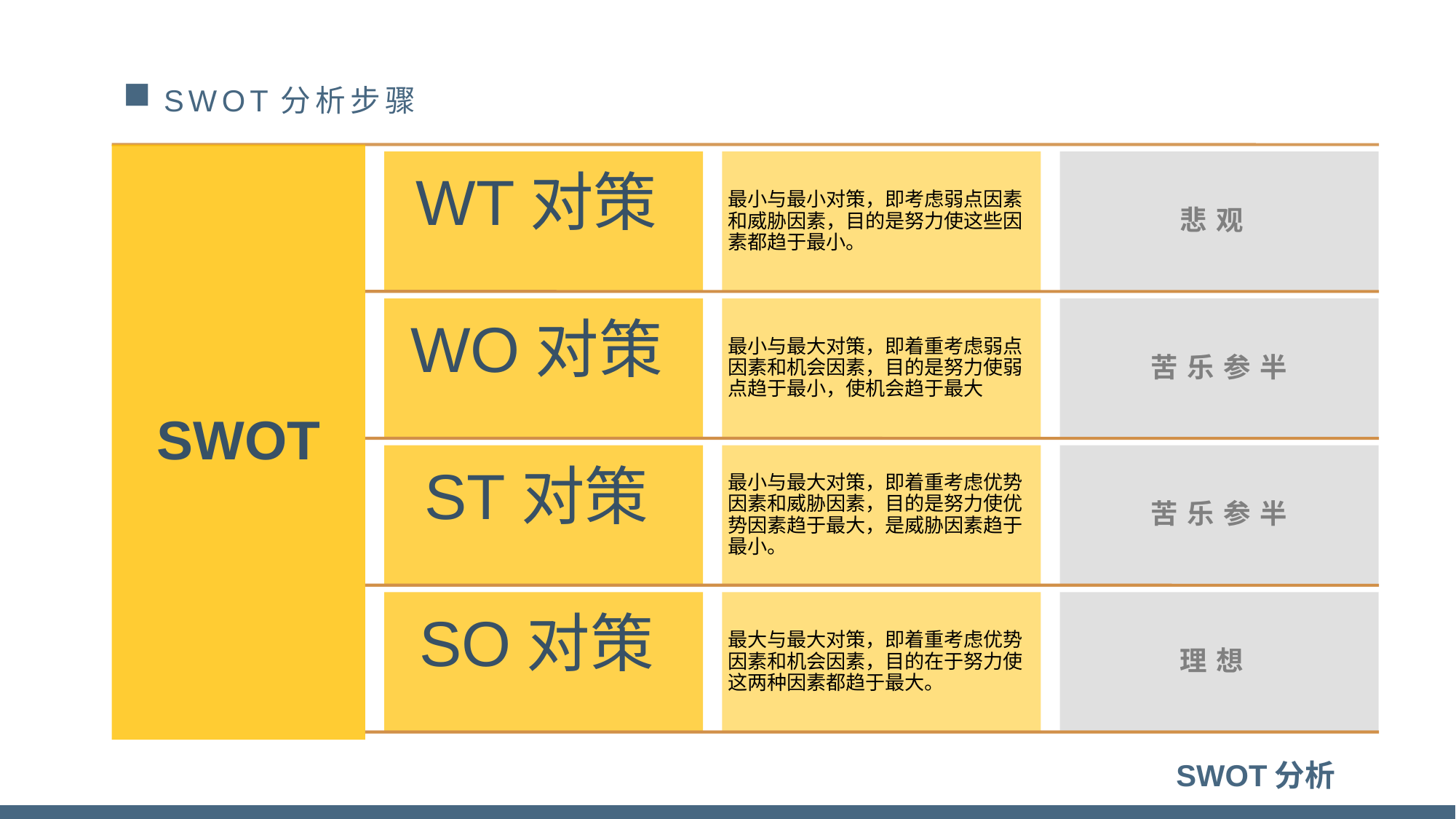

# SWOT分析步骤
SWOT
WT对策
最小与最小对策，即考虑弱点因素和威胁因素，目的是努力使这些因素都趋于最小。
悲观
WO对策
最小与最大对策，即着重考虑弱点因素和机会因素，目的是努力使弱点趋于最小，使机会趋于最大
苦乐参半
ST对策
最小与最大对策，即着重考虑优势因素和威胁因素，目的是努力使优势因素趋于最大，是威胁因素趋于最小。
苦乐参半
SO对策
最大与最大对策，即着重考虑优势因素和机会因素，目的在于努力使这两种因素都趋于最大。
理想